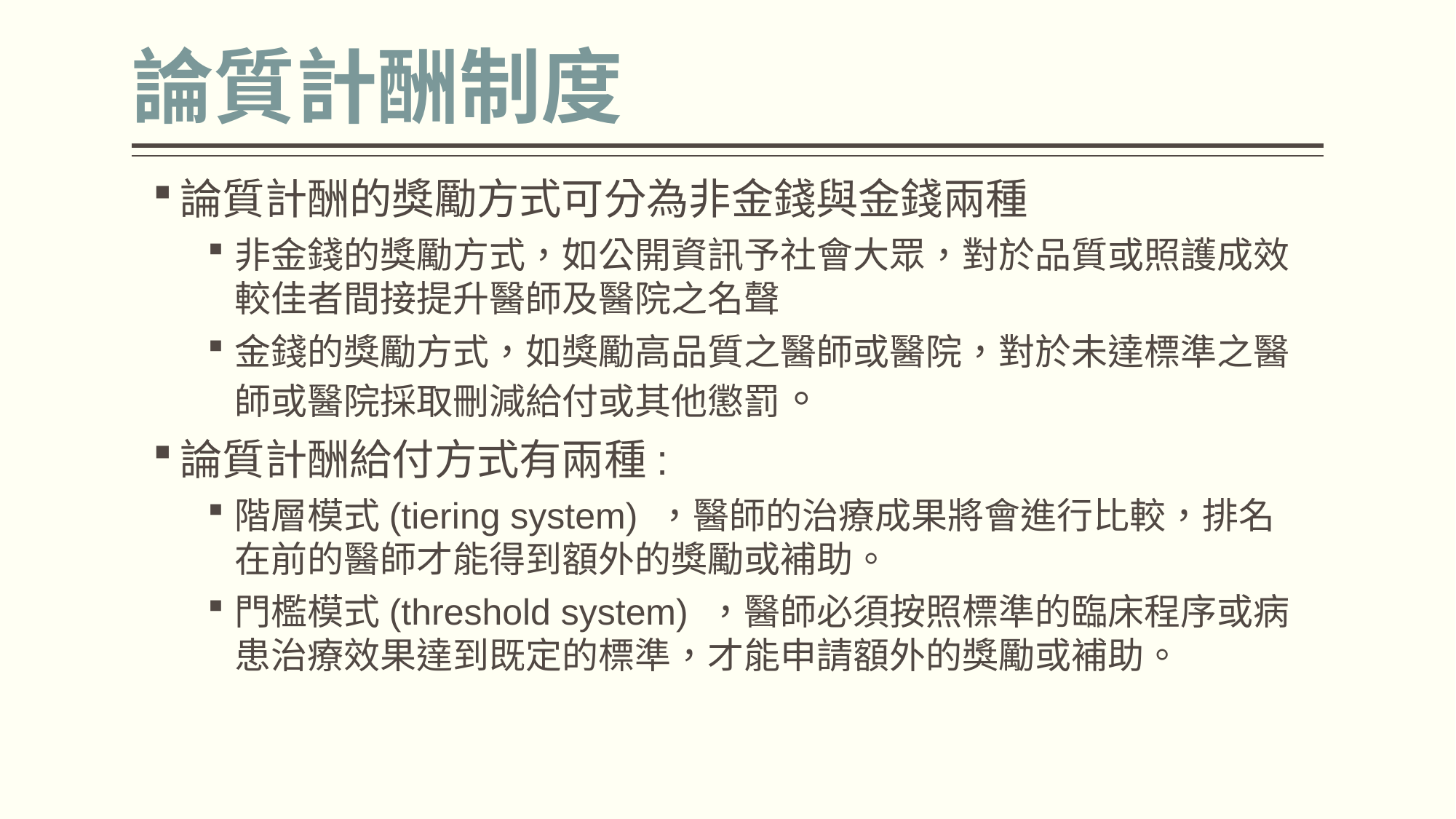

# 論質計酬制度
論質計酬的獎勵方式可分為非金錢與金錢兩種
非金錢的獎勵方式，如公開資訊予社會大眾，對於品質或照護成效較佳者間接提升醫師及醫院之名聲
金錢的獎勵方式，如獎勵高品質之醫師或醫院，對於未達標準之醫師或醫院採取刪減給付或其他懲罰。
論質計酬給付方式有兩種:
階層模式(tiering system) ，醫師的治療成果將會進行比較，排名在前的醫師才能得到額外的獎勵或補助。
門檻模式(threshold system) ，醫師必須按照標準的臨床程序或病患治療效果達到既定的標準，才能申請額外的獎勵或補助。